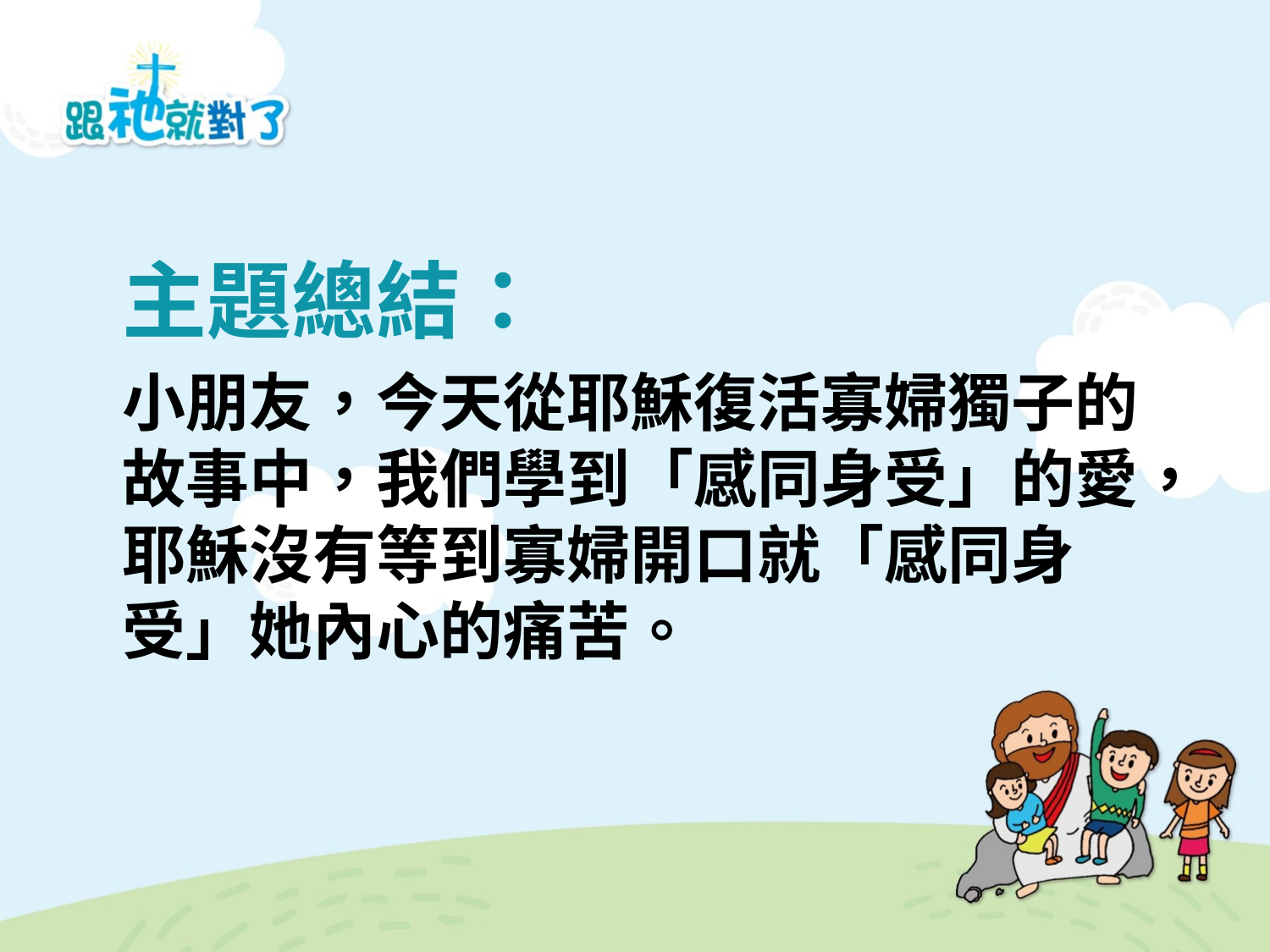

主題總結：
小朋友，今天從耶穌復活寡婦獨子的故事中，我們學到「感同身受」的愛，耶穌沒有等到寡婦開口就「感同身受」她內心的痛苦。